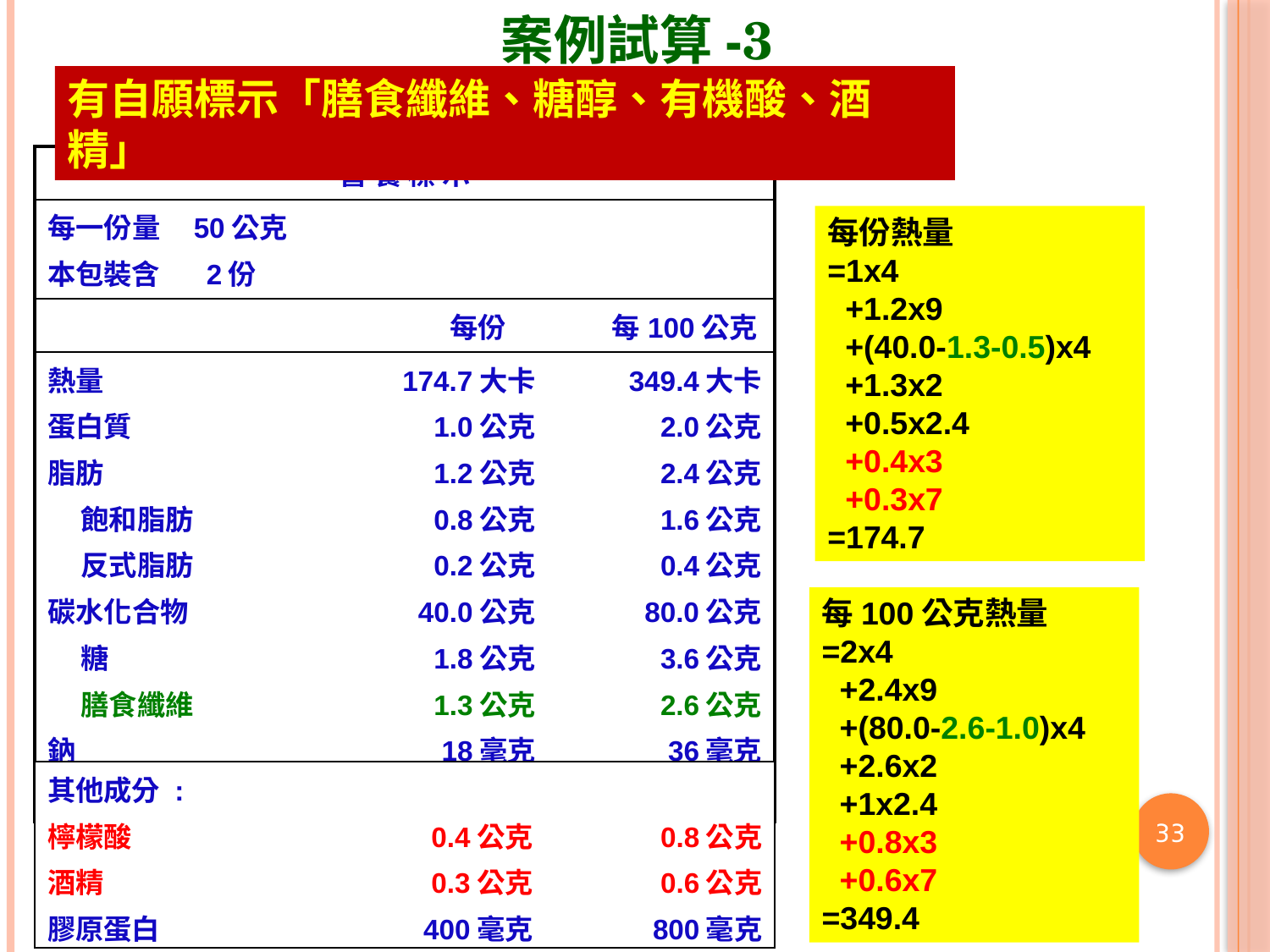

# 案例試算-3
有自願標示「膳食纖維、糖醇、有機酸、酒精」
| 營 養 標 示 |  |  |
| --- | --- | --- |
| 每一份量 50公克 本包裝含 2份 |  |  |
|  | 每份 | 每100公克 |
| 熱量 蛋白質 脂肪 飽和脂肪 反式脂肪 碳水化合物 糖 膳食纖維 鈉 糖醇 | 174.7大卡 1.0公克 1.2公克 0.8公克 0.2公克 40.0公克 1.8公克 1.3公克 18毫克 0.5公克 | 349.4大卡 2.0公克 2.4公克 1.6公克 0.4公克 80.0公克 3.6公克 2.6公克 36毫克 1.0公克 |
每份熱量
=1x4
  +1.2x9
  +(40.0-1.3-0.5)x4
  +1.3x2
  +0.5x2.4
  +0.4x3
  +0.3x7
=174.7
每100公克熱量
=2x4
  +2.4x9
  +(80.0-2.6-1.0)x4
  +2.6x2
  +1x2.4
  +0.8x3
  +0.6x7
=349.4
| 其他成分 : |  |  |
| --- | --- | --- |
| 檸檬酸 | 0.4公克 | 0.8公克 |
| 酒精 | 0.3公克 | 0.6公克 |
| 膠原蛋白 | 400毫克 | 800毫克 |
33